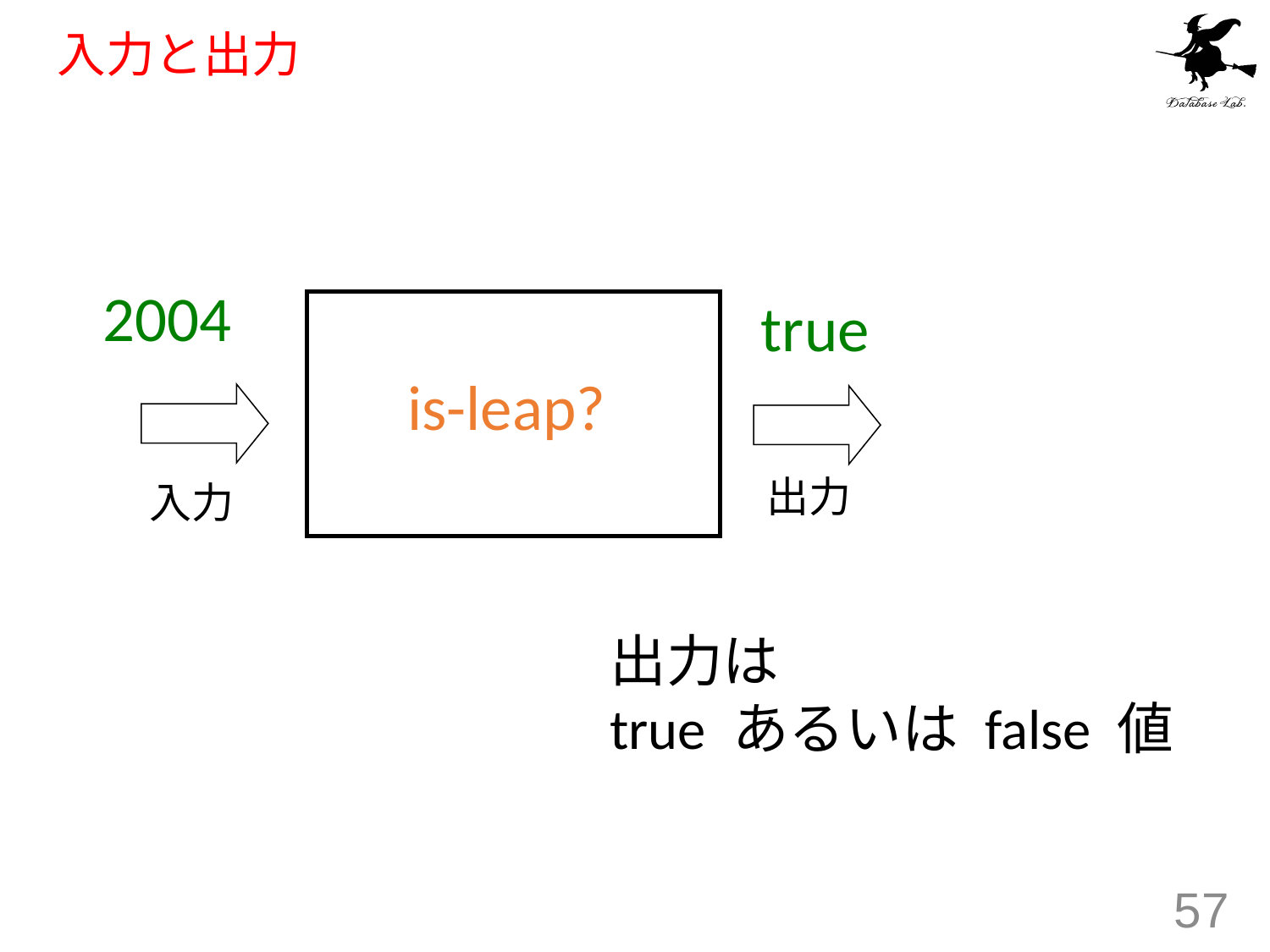

# 入力と出力
2004
true

is-leap?

出力
入力
出力は
true あるいは false 値
57